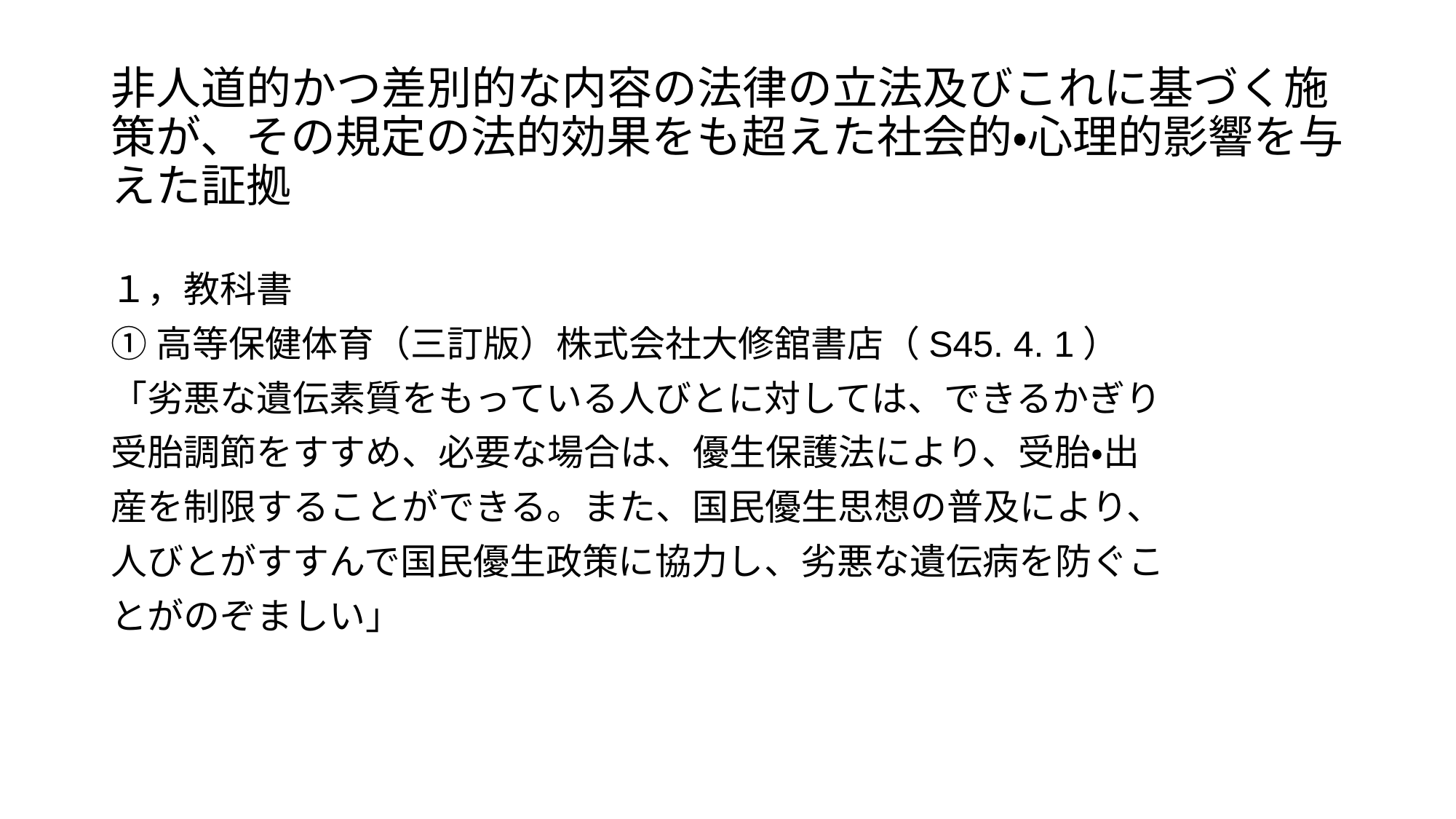

# 非人道的かつ差別的な内容の法律の立法及びこれに基づく施策が、その規定の法的効果をも超えた社会的・心理的影響を与えた証拠
１，教科書
①高等保健体育（三訂版）株式会社大修舘書店（S45. 4. 1）
「劣悪な遺伝素質をもっている人びとに対しては、できるかぎり
受胎調節をすすめ、必要な場合は、優生保護法により、受胎・出
産を制限することができる。また、国民優生思想の普及により、
人びとがすすんで国民優生政策に協力し、劣悪な遺伝病を防ぐこ
とがのぞましい」